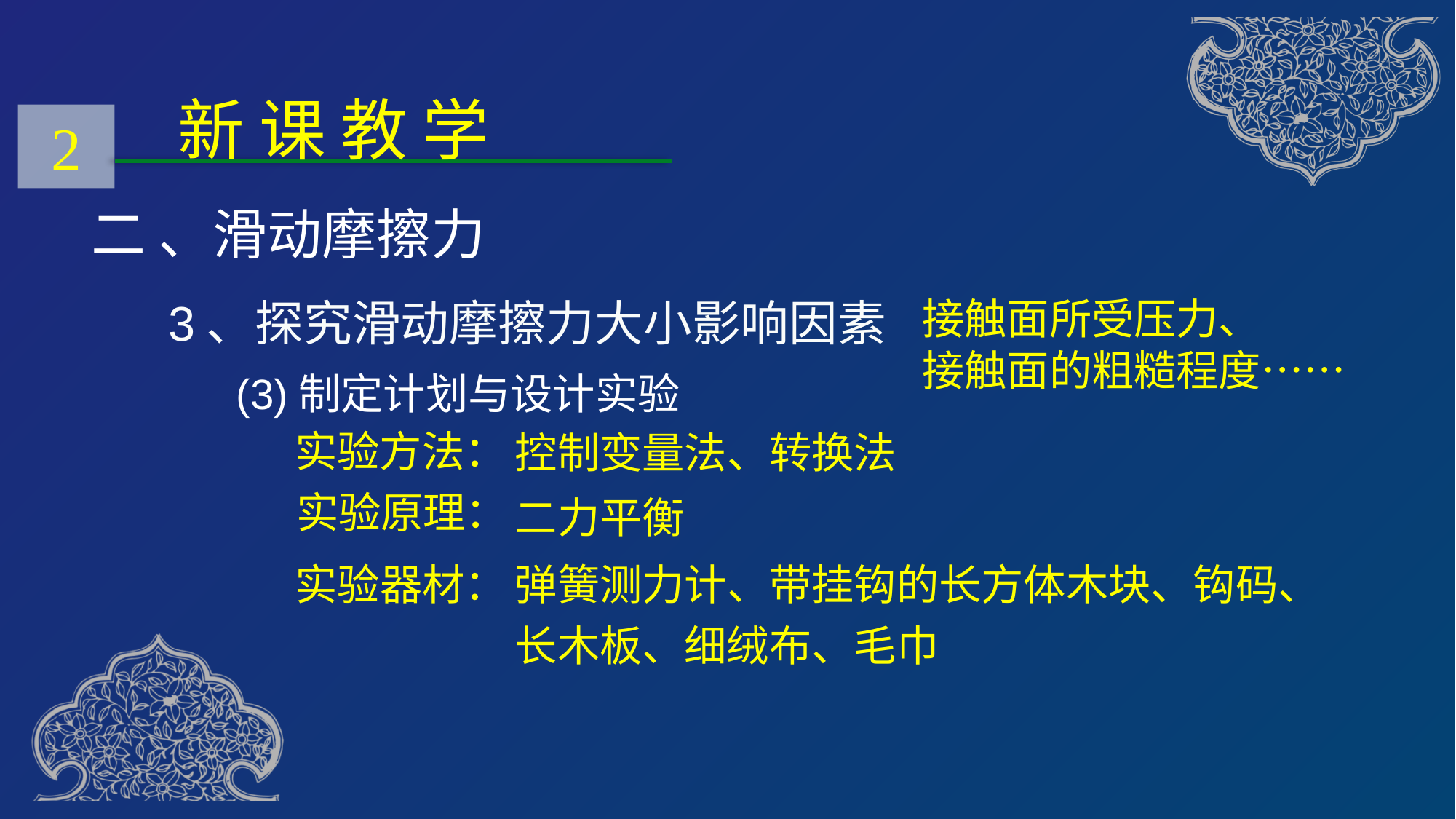

新 课 教 学

2
二 、滑动摩擦力
3、探究滑动摩擦力大小影响因素
接触面所受压力、
接触面的粗糙程度……
(3)制定计划与设计实验
实验方法：
控制变量法、转换法
二力平衡
实验原理：
实验器材：
弹簧测力计、带挂钩的长方体木块、钩码、
长木板、细绒布、毛巾